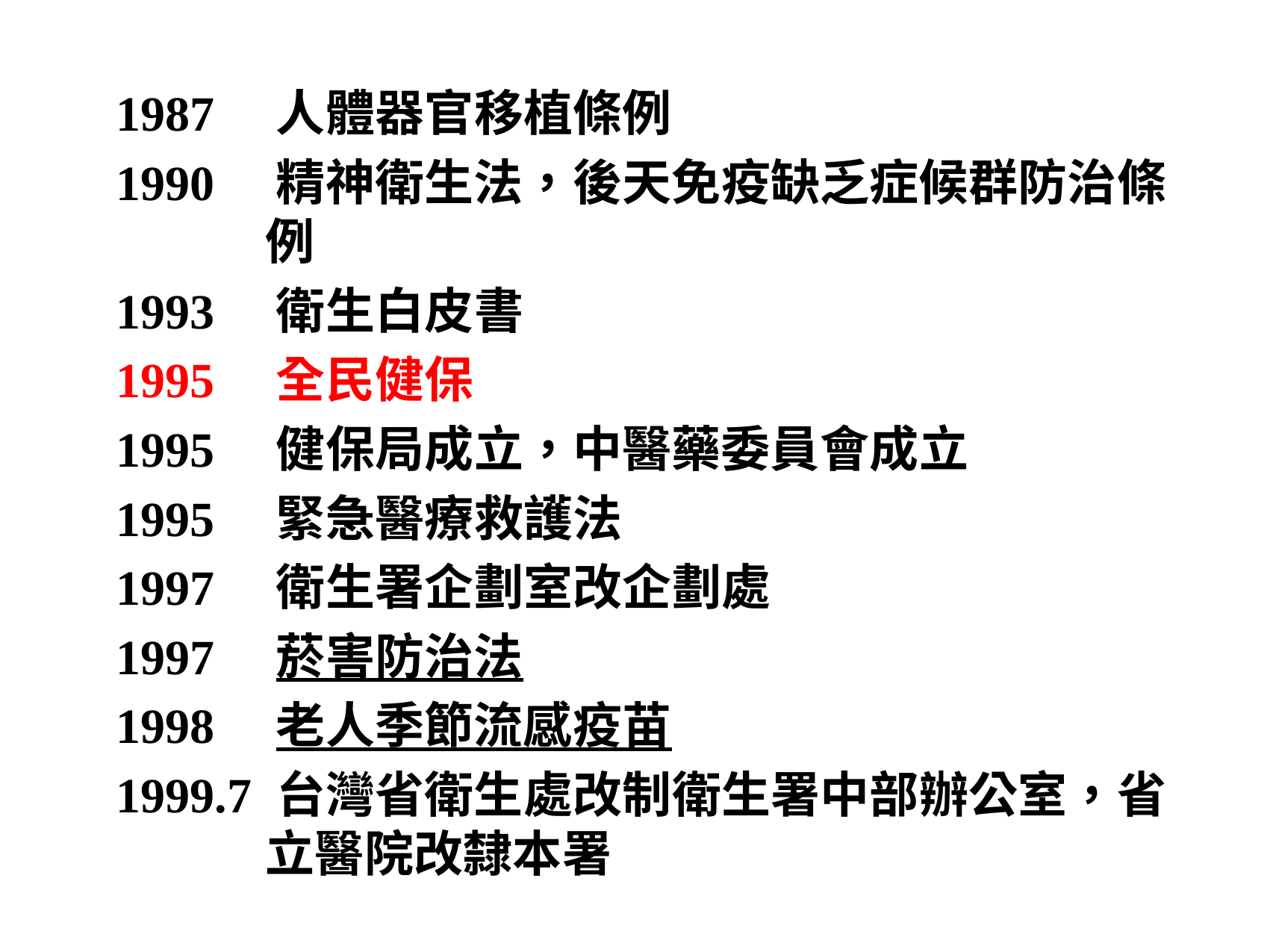

1987    人體器官移植條例
1990    精神衛生法，後天免疫缺乏症候群防治條例
1993    衛生白皮書
1995    全民健保
1995    健保局成立，中醫藥委員會成立
1995    緊急醫療救護法
1997    衛生署企劃室改企劃處
1997    菸害防治法
1998    老人季節流感疫苗
1999.7 台灣省衛生處改制衛生署中部辦公室，省立醫院改隸本署
44